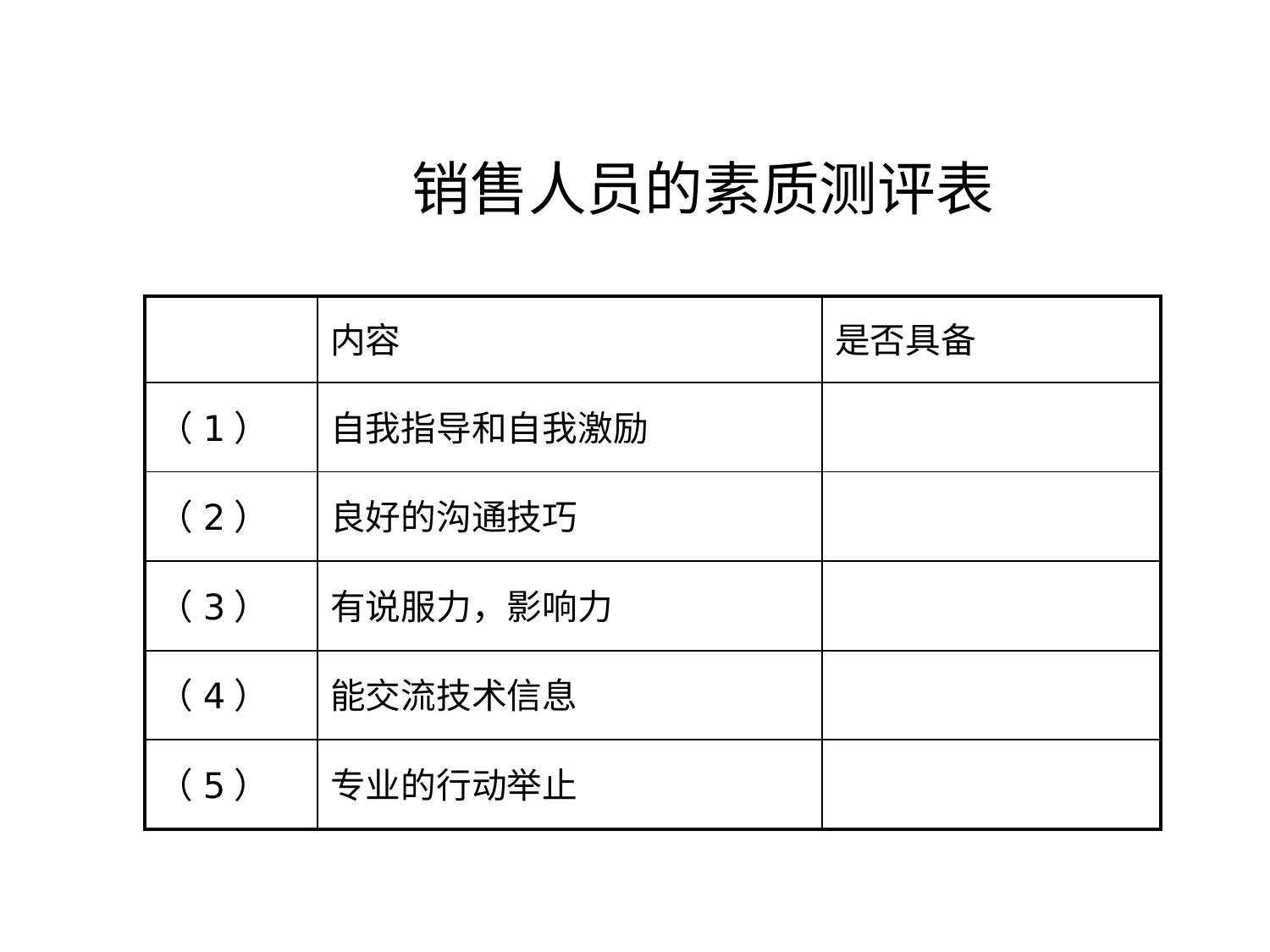

# 销售人员的素质测评表
|  | 内容 | 是否具备 |
| --- | --- | --- |
| （1） | 自我指导和自我激励 |  |
| （2） | 良好的沟通技巧 |  |
| （3） | 有说服力，影响力 |  |
| （4） | 能交流技术信息 |  |
| （5） | 专业的行动举止 |  |